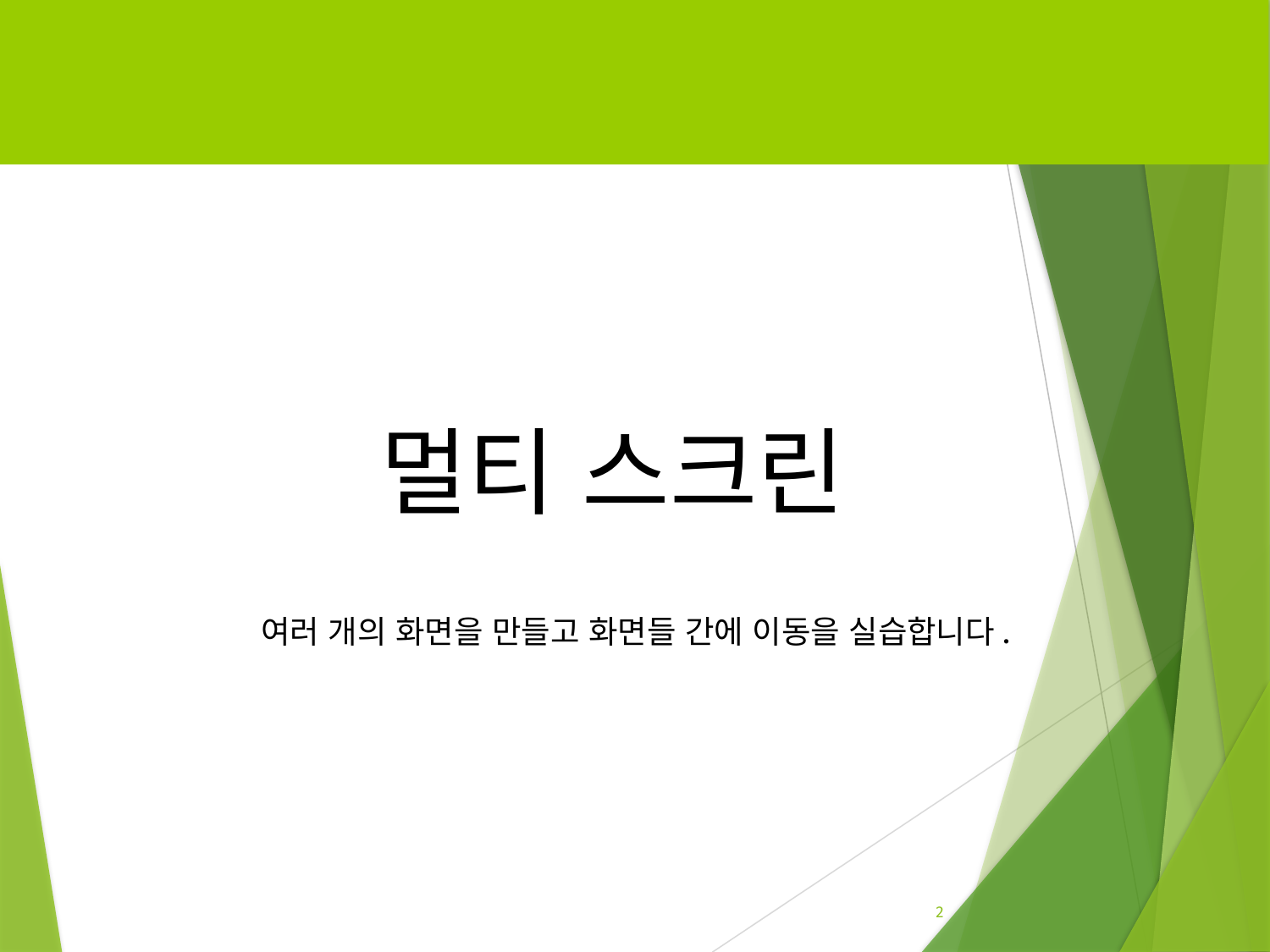

멀티 스크린
여러 개의 화면을 만들고 화면들 간에 이동을 실습합니다.
2